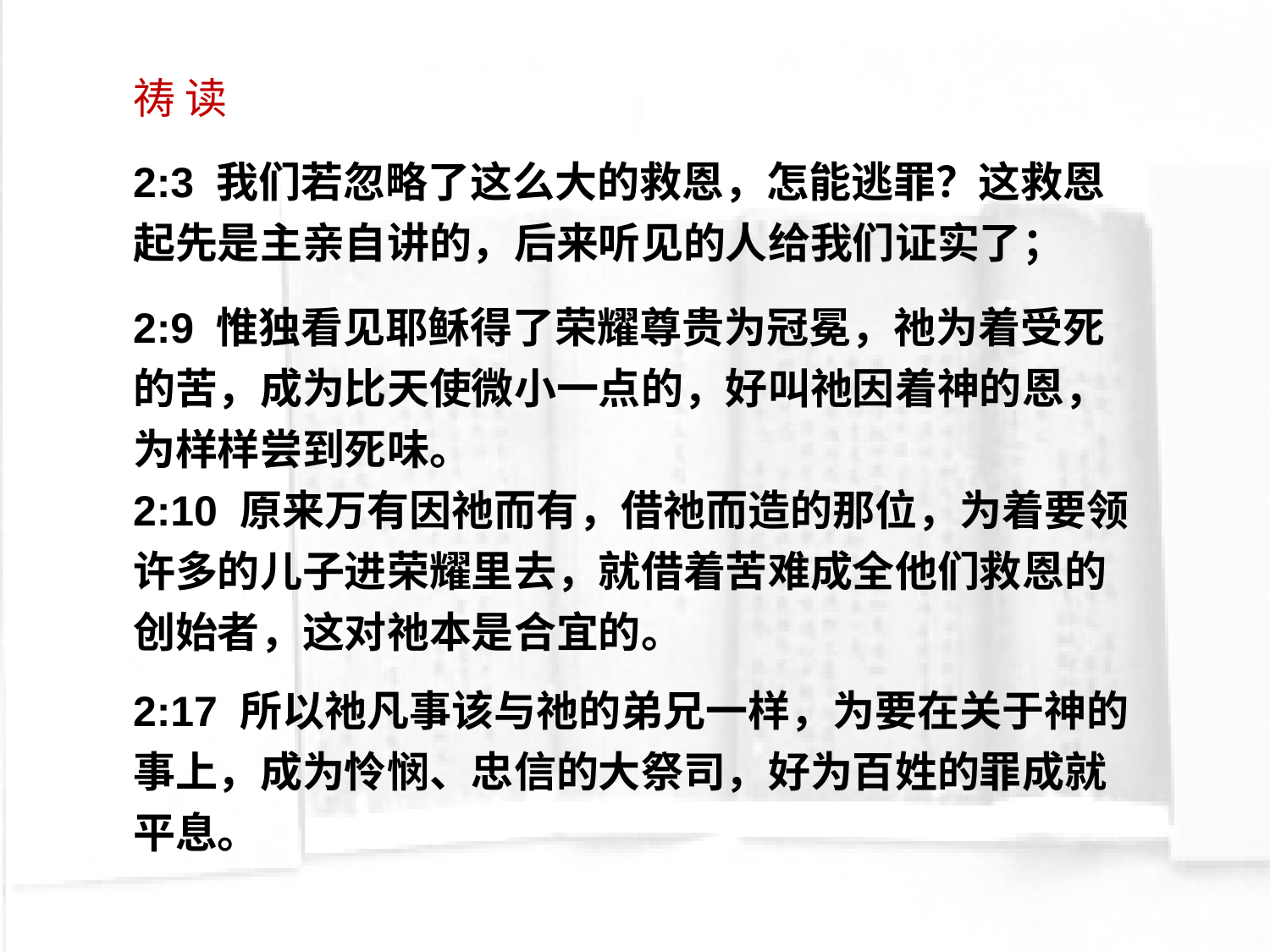

祷 读
2:3 我们若忽略了这么大的救恩，怎能逃罪？这救恩起先是主亲自讲的，后来听见的人给我们证实了；
2:9 惟独看见耶稣得了荣耀尊贵为冠冕，祂为着受死的苦，成为比天使微小一点的，好叫祂因着神的恩，为样样尝到死味。
2:10 原来万有因祂而有，借祂而造的那位，为着要领许多的儿子进荣耀里去，就借着苦难成全他们救恩的创始者，这对祂本是合宜的。
2:17 所以祂凡事该与祂的弟兄一样，为要在关于神的事上，成为怜悯、忠信的大祭司，好为百姓的罪成就平息。